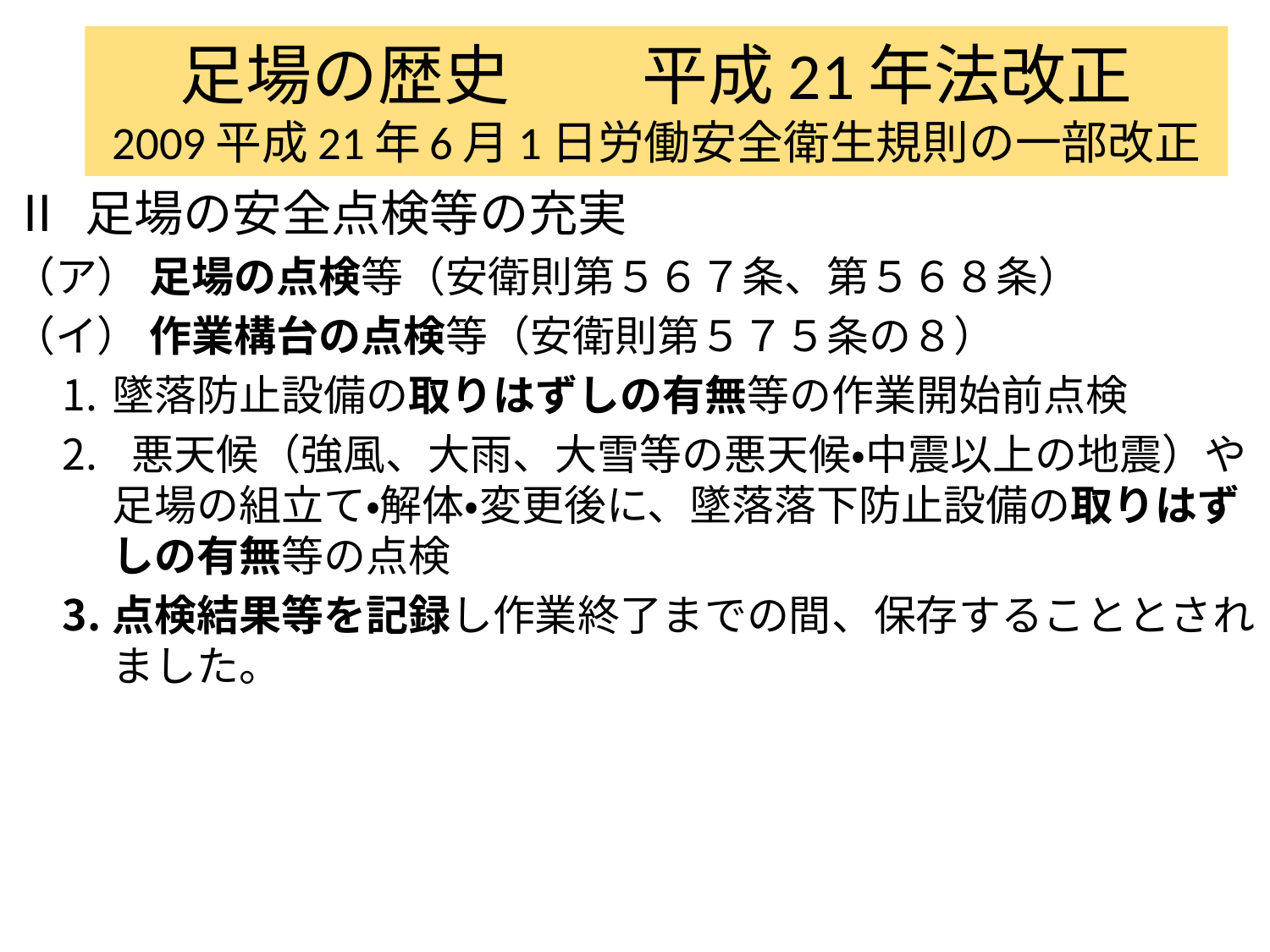

# 足場の歴史　　平成21年法改正 2009平成21年6月1日労働安全衛生規則の一部改正
Ⅱ 足場の安全点検等の充実
（ア） 足場の点検等（安衛則第５６７条、第５６８条）
（イ） 作業構台の点検等（安衛則第５７５条の８）
墜落防止設備の取りはずしの有無等の作業開始前点検
 悪天候（強風、大雨、大雪等の悪天候・中震以上の地震）や足場の組立て・解体・変更後に、墜落落下防止設備の取りはずしの有無等の点検
点検結果等を記録し作業終了までの間、保存することとされました。